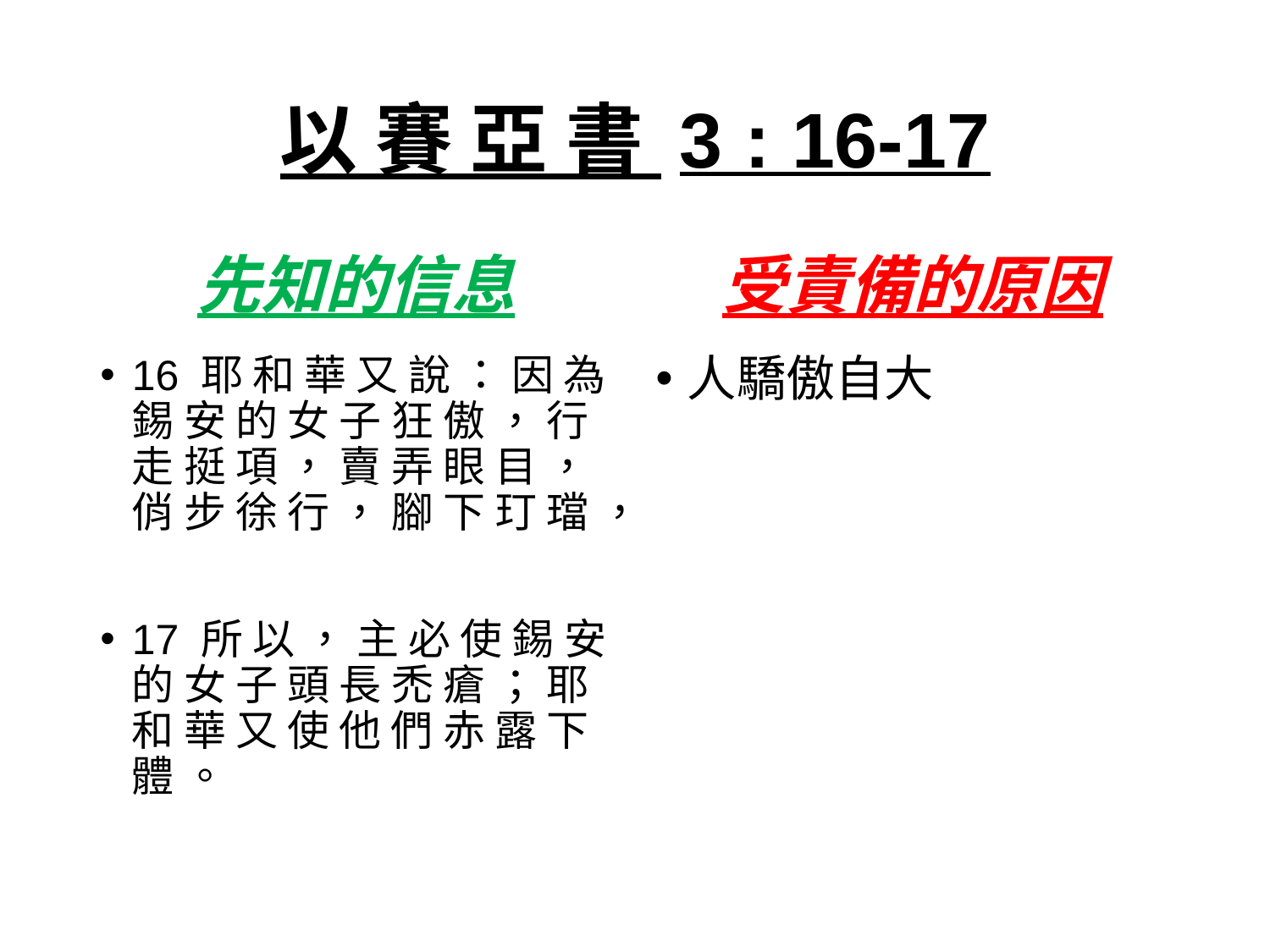

# 以 賽 亞 書 3 : 16-17
先知的信息
受責備的原因
16 耶 和 華 又 說 ： 因 為 錫 安 的 女 子 狂 傲 ， 行 走 挺 項 ， 賣 弄 眼 目 ， 俏 步 徐 行 ， 腳 下 玎 璫 ，

17 所 以 ， 主 必 使 錫 安 的 女 子 頭 長 禿 瘡 ； 耶 和 華 又 使 他 們 赤 露 下 體 。
人驕傲自大